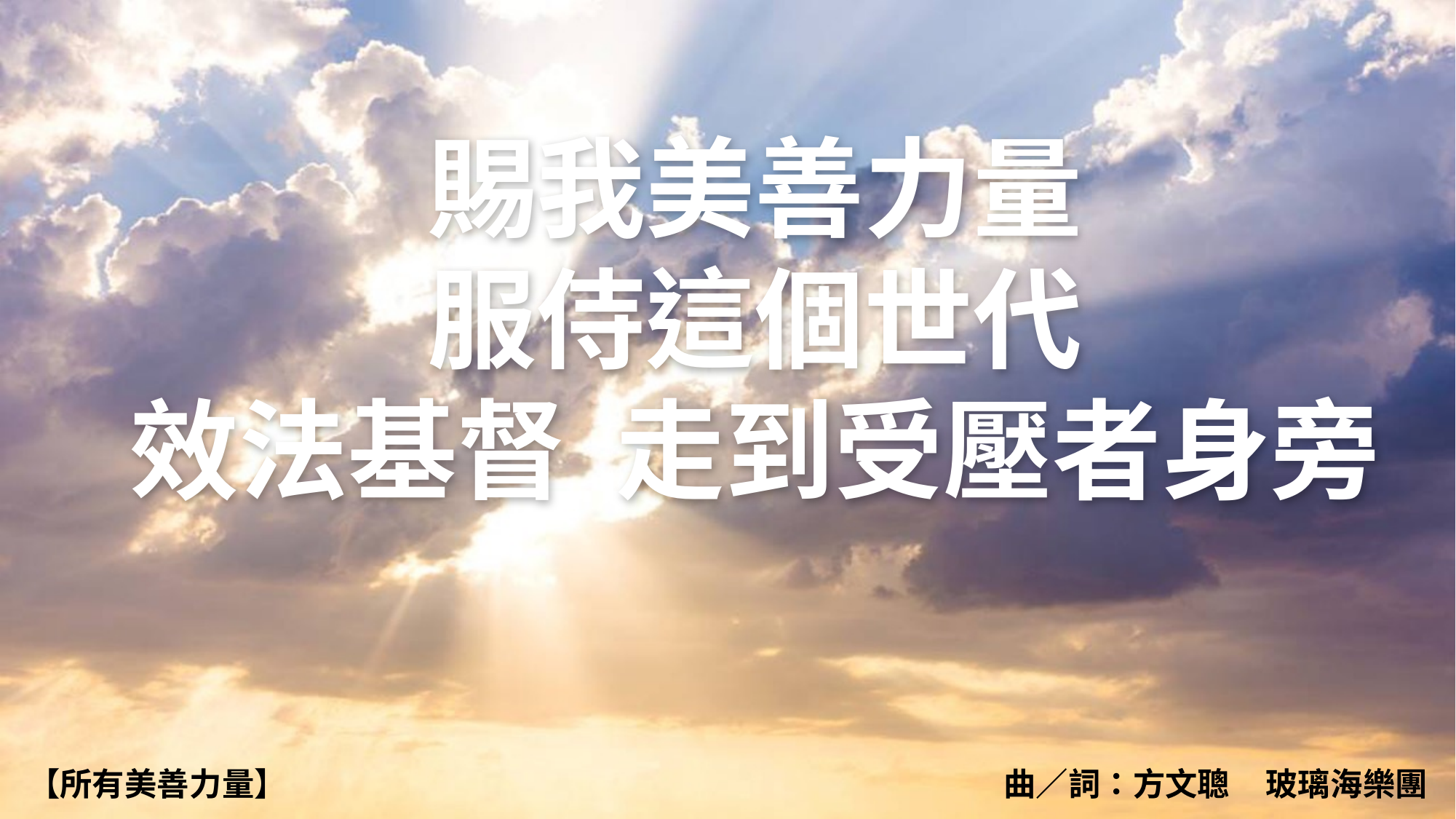

賜我美善力量
服侍這個世代
效法基督  走到受壓者身旁
【所有美善力量】                                		                                    曲／詞：方文聰    玻璃海樂團